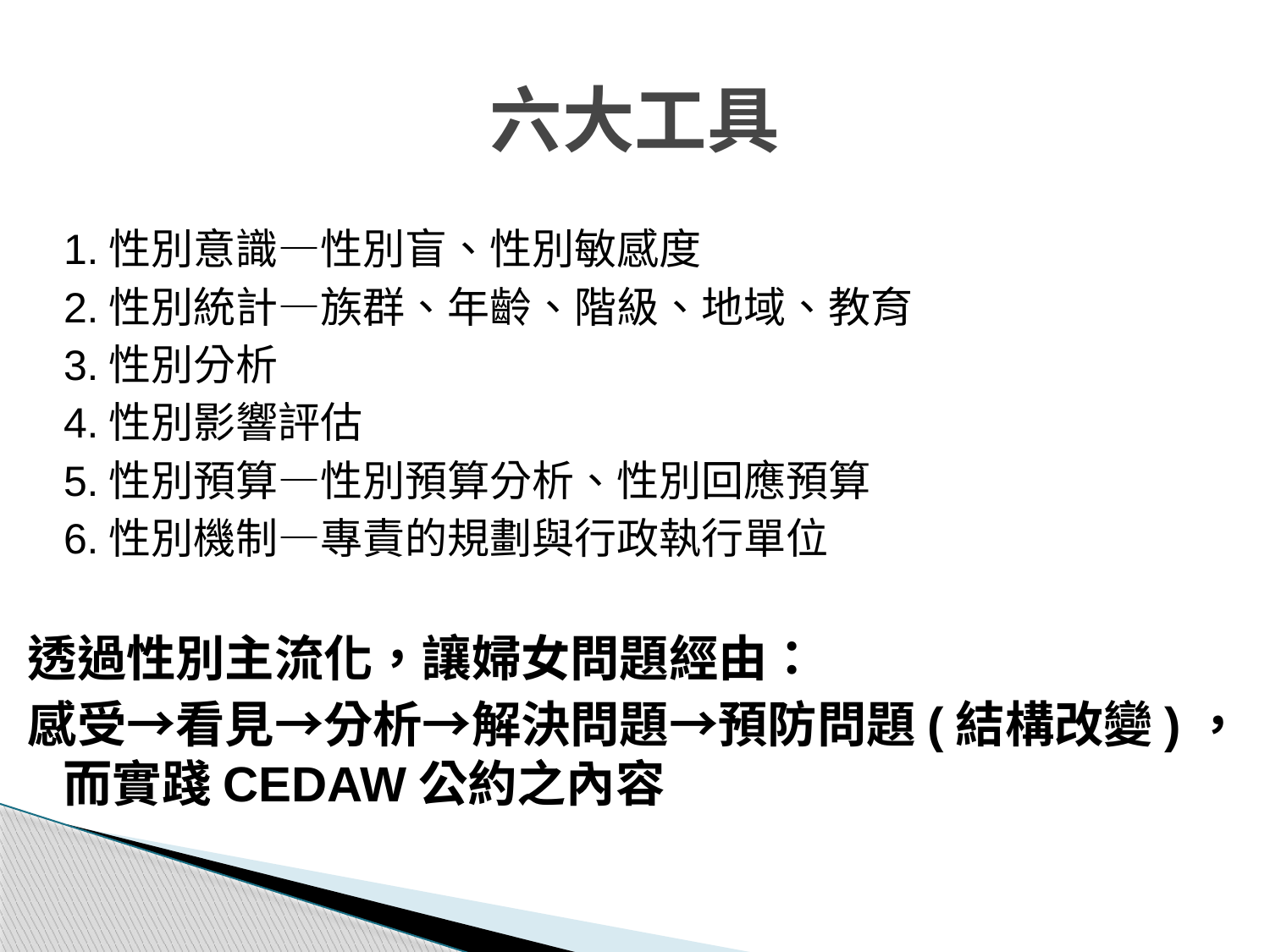

# 六大工具
   1.性別意識—性別盲、性別敏感度
   2.性別統計—族群、年齡、階級、地域、教育
   3.性別分析
   4.性別影響評估
   5.性別預算—性別預算分析、性別回應預算
   6.性別機制—專責的規劃與行政執行單位

透過性別主流化，讓婦女問題經由：
感受→看見→分析→解決問題→預防問題(結構改變)，而實踐CEDAW公約之內容